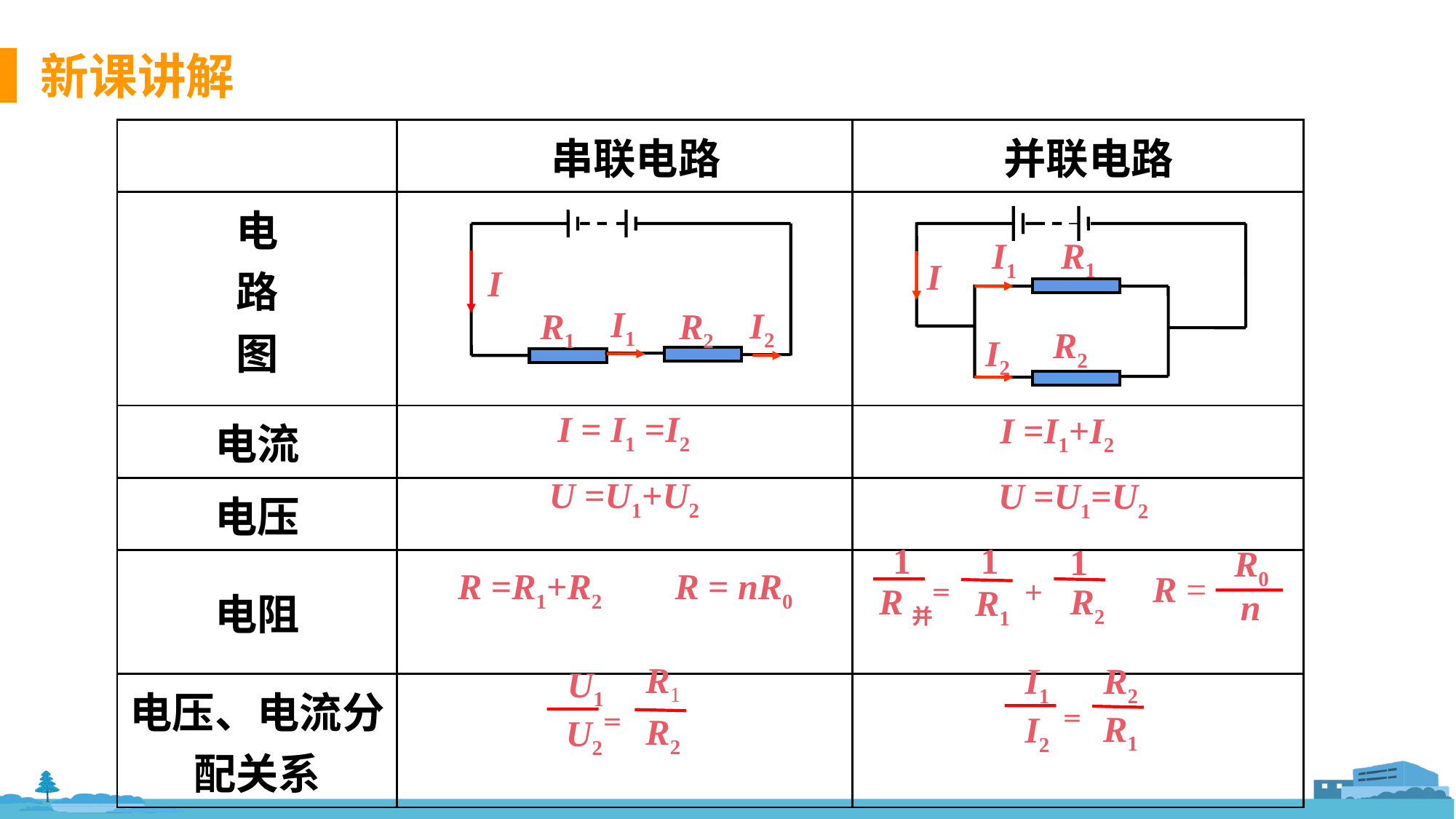

|  | 串联电路 | 并联电路 |
| --- | --- | --- |
| 电 路 图 |  |  |
| 电流 |  |  |
| 电压 |  |  |
| 电阻 |  |  |
| 电压、电流分配关系 |  |  |

I1
I

I

 I1
 I2
I2

R1
R1
R2
R2
 I = I1 =I2
I =I1+I2
U =U1+U2
U =U1=U2
1
1
1
＝
＋
R并
R2
R1

R0
R =
n

   R =R1+R2        R = nR0
R1
U1
＝

R2
U2

I1
R2
＝

R1
I2